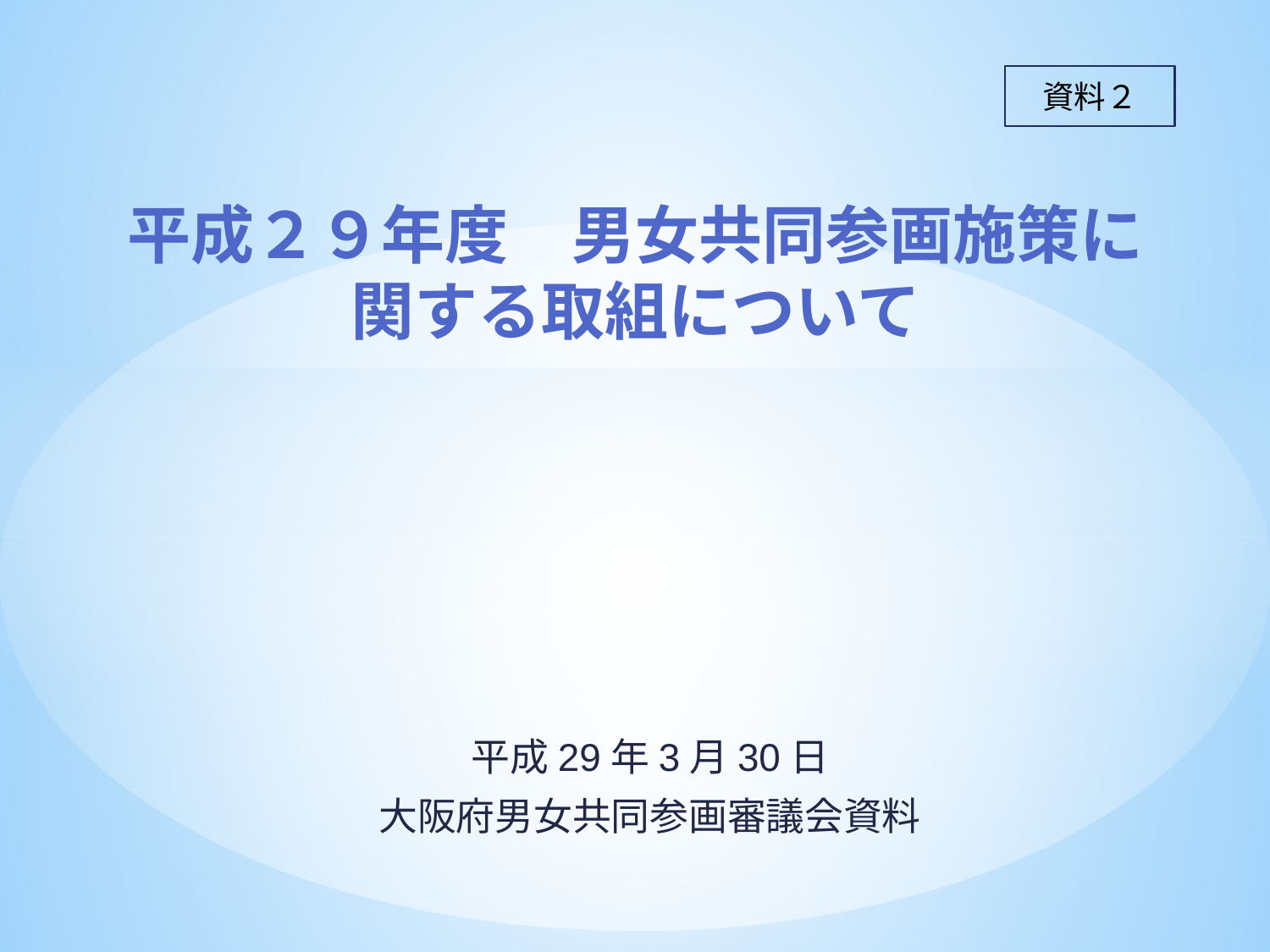

資料２
平成２９年度　男女共同参画施策に
関する取組について
平成29年3月30日
大阪府男女共同参画審議会資料